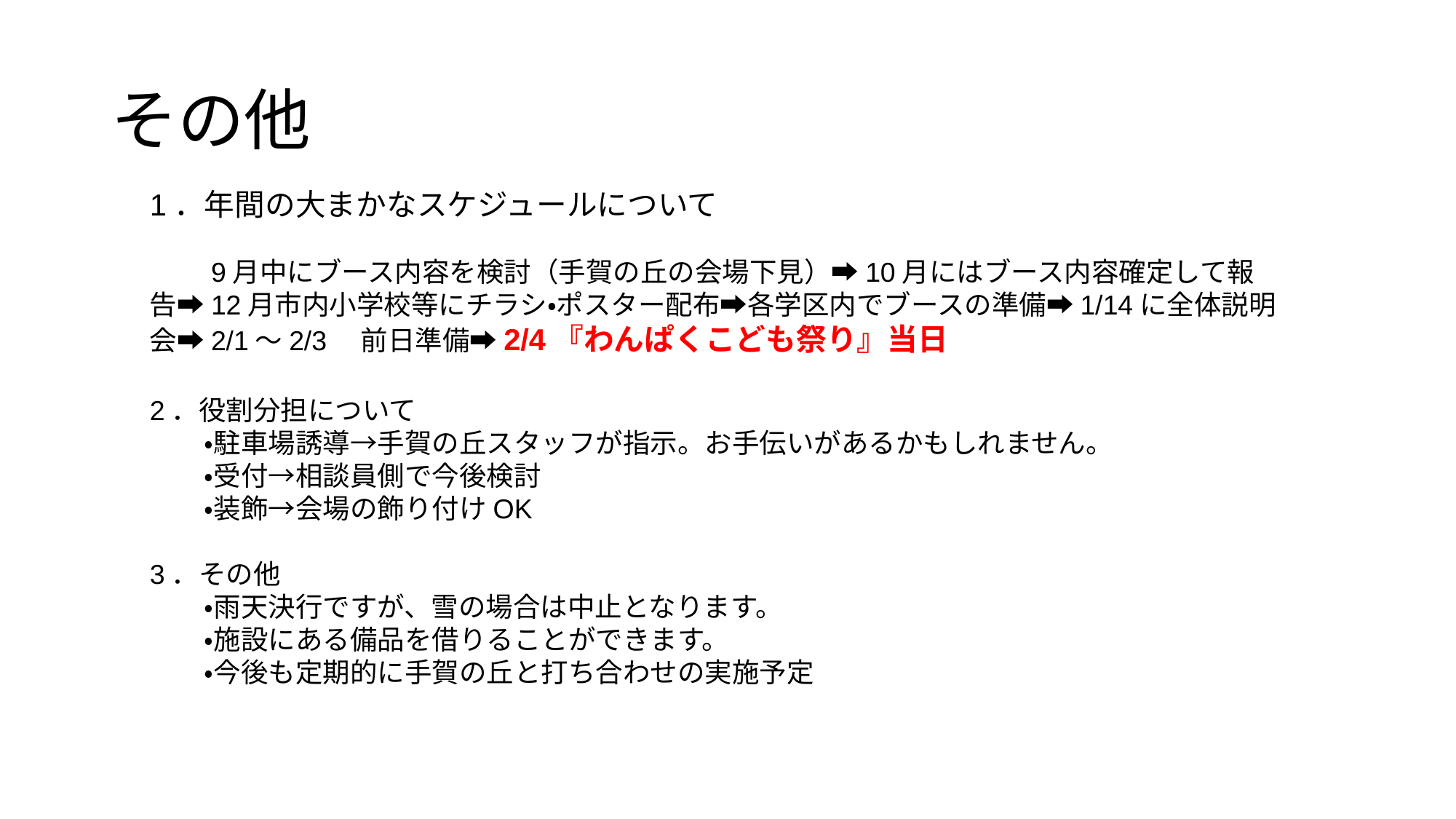

# その他
1．年間の大まかなスケジュールについて

　　9月中にブース内容を検討（手賀の丘の会場下見）➡10月にはブース内容確定して報告➡12月市内小学校等にチラシ・ポスター配布➡各学区内でブースの準備➡1/14に全体説明会➡2/1～2/3　前日準備➡2/4『わんぱくこども祭り』当日

2．役割分担について
　　・駐車場誘導→手賀の丘スタッフが指示。お手伝いがあるかもしれません。
　　・受付→相談員側で今後検討
　　・装飾→会場の飾り付けOK

3．その他
　　・雨天決行ですが、雪の場合は中止となります。
　　・施設にある備品を借りることができます。
　　・今後も定期的に手賀の丘と打ち合わせの実施予定